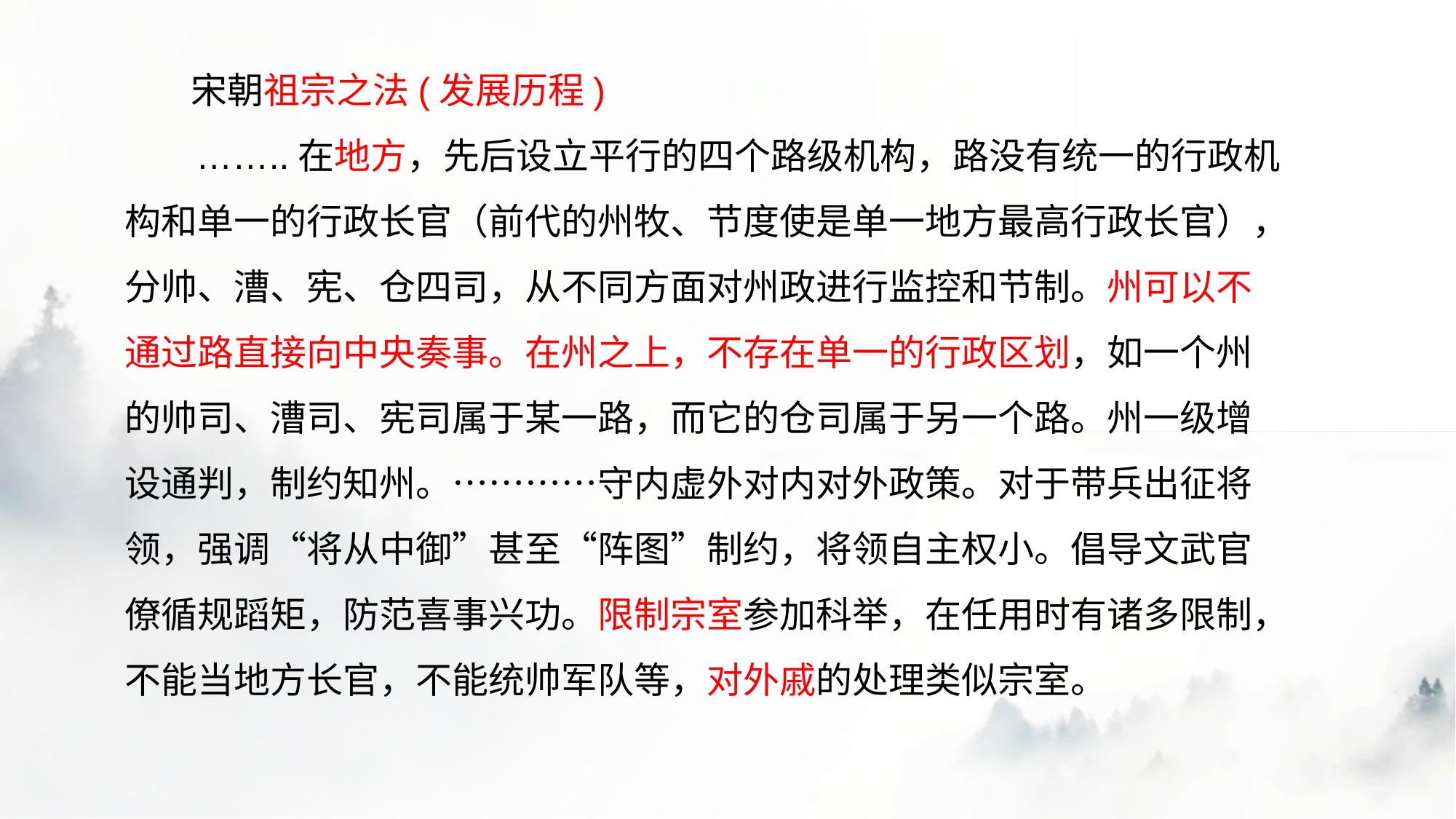

宋朝祖宗之法(发展历程)
       ……..在地方，先后设立平行的四个路级机构，路没有统一的行政机构和单一的行政长官（前代的州牧、节度使是单一地方最高行政长官），分帅、漕、宪、仓四司，从不同方面对州政进行监控和节制。州可以不通过路直接向中央奏事。在州之上，不存在单一的行政区划，如一个州的帅司、漕司、宪司属于某一路，而它的仓司属于另一个路。州一级增设通判，制约知州。…………守内虚外对内对外政策。对于带兵出征将领，强调“将从中御”甚至“阵图”制约，将领自主权小。倡导文武官僚循规蹈矩，防范喜事兴功。限制宗室参加科举，在任用时有诸多限制，不能当地方长官，不能统帅军队等，对外戚的处理类似宗室。